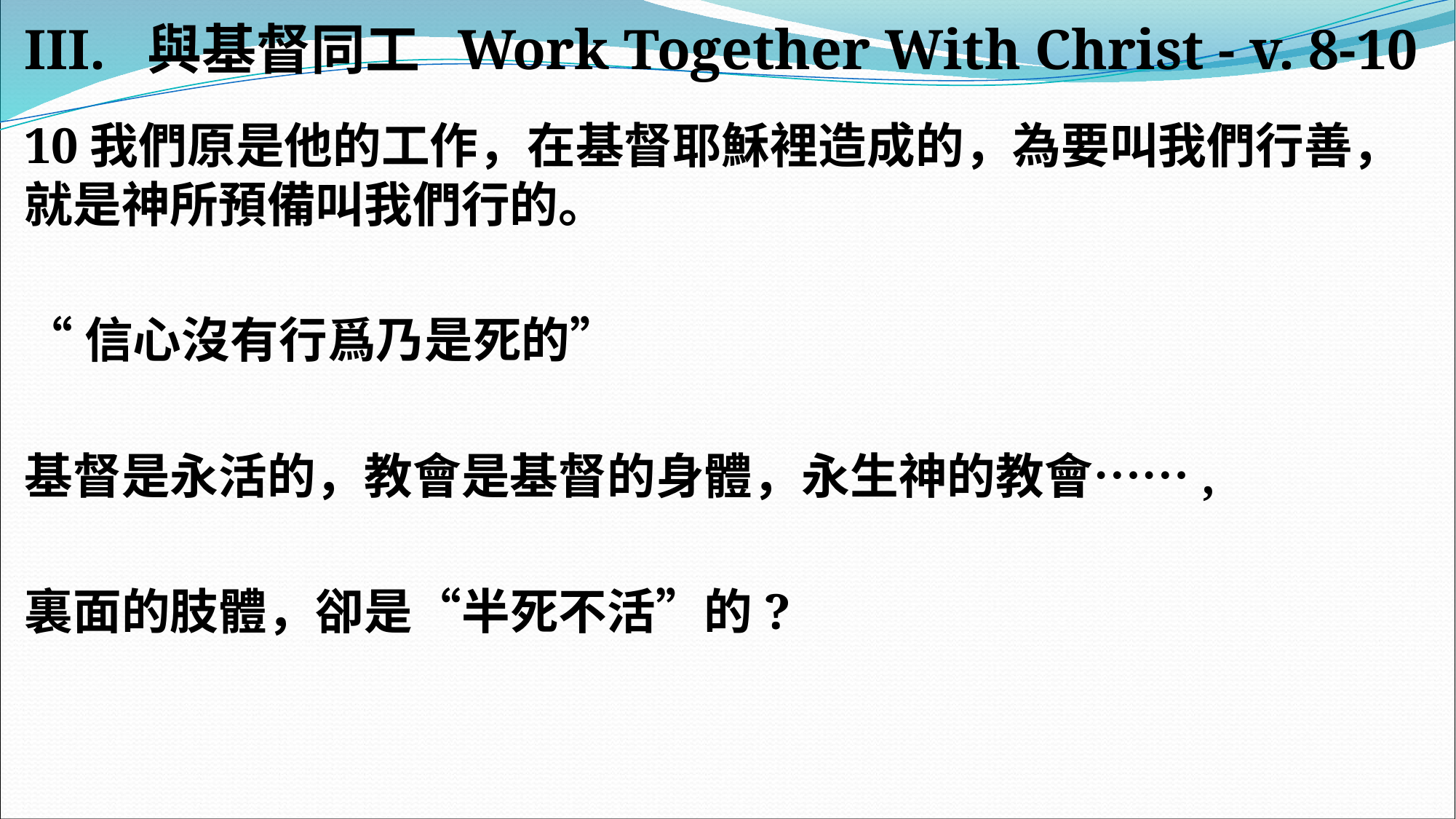

#
III.  與基督同工  Work Together With Christ - v. 8-10

10我們原是他的工作，在基督耶穌裡造成的，為要叫我們行善，就是神所預備叫我們行的。

“信心沒有行爲乃是死的”

基督是永活的，教會是基督的身體，永生神的教會……,

裏面的肢體，卻是“半死不活”的?